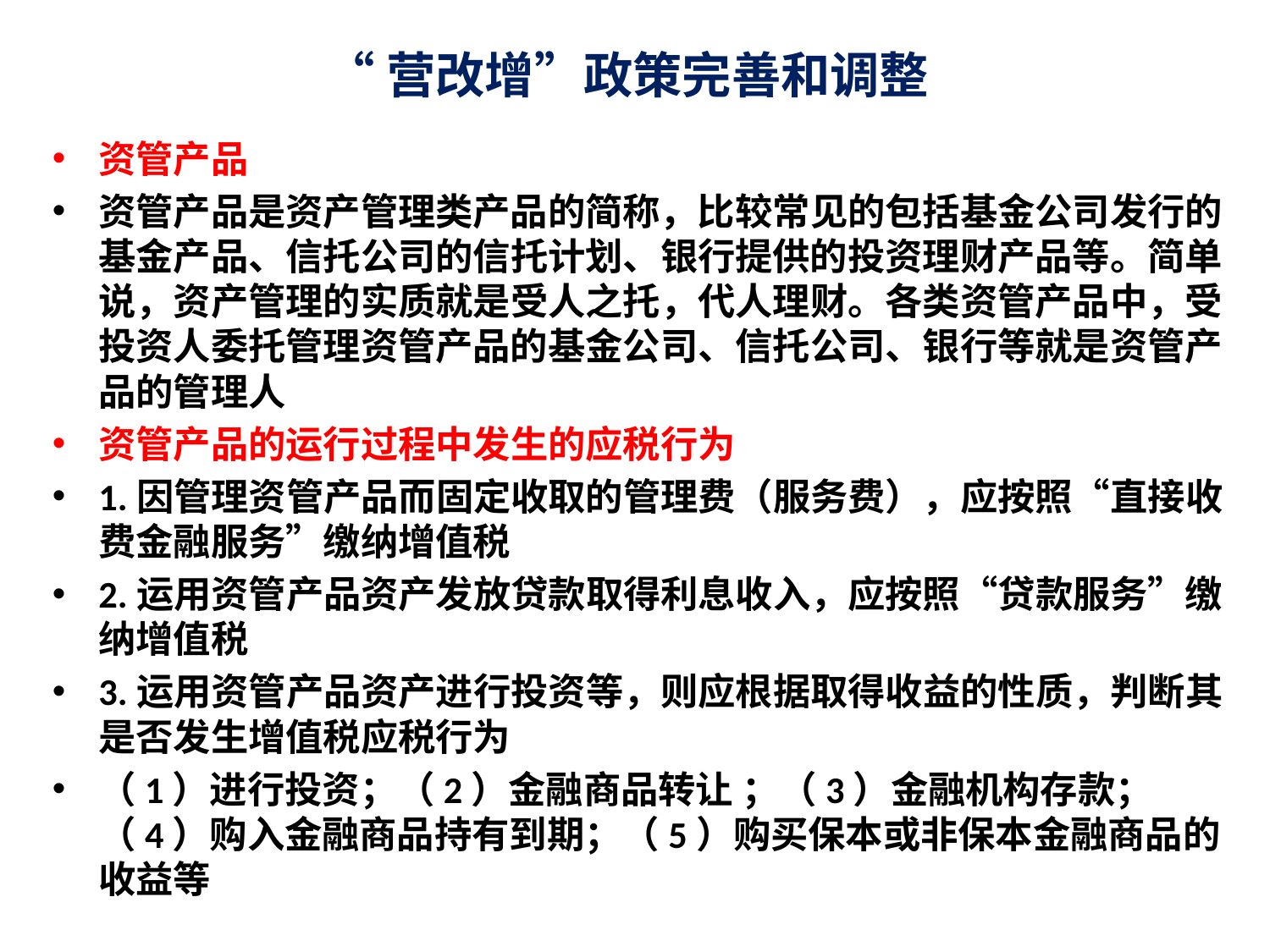

# “营改增”政策完善和调整
资管产品
资管产品是资产管理类产品的简称，比较常见的包括基金公司发行的基金产品、信托公司的信托计划、银行提供的投资理财产品等。简单说，资产管理的实质就是受人之托，代人理财。各类资管产品中，受投资人委托管理资管产品的基金公司、信托公司、银行等就是资管产品的管理人
资管产品的运行过程中发生的应税行为
1.因管理资管产品而固定收取的管理费（服务费），应按照“直接收费金融服务”缴纳增值税
2.运用资管产品资产发放贷款取得利息收入，应按照“贷款服务”缴纳增值税
3.运用资管产品资产进行投资等，则应根据取得收益的性质，判断其是否发生增值税应税行为
（1）进行投资；（2）金融商品转让 ；（3）金融机构存款；（4）购入金融商品持有到期；（5）购买保本或非保本金融商品的收益等